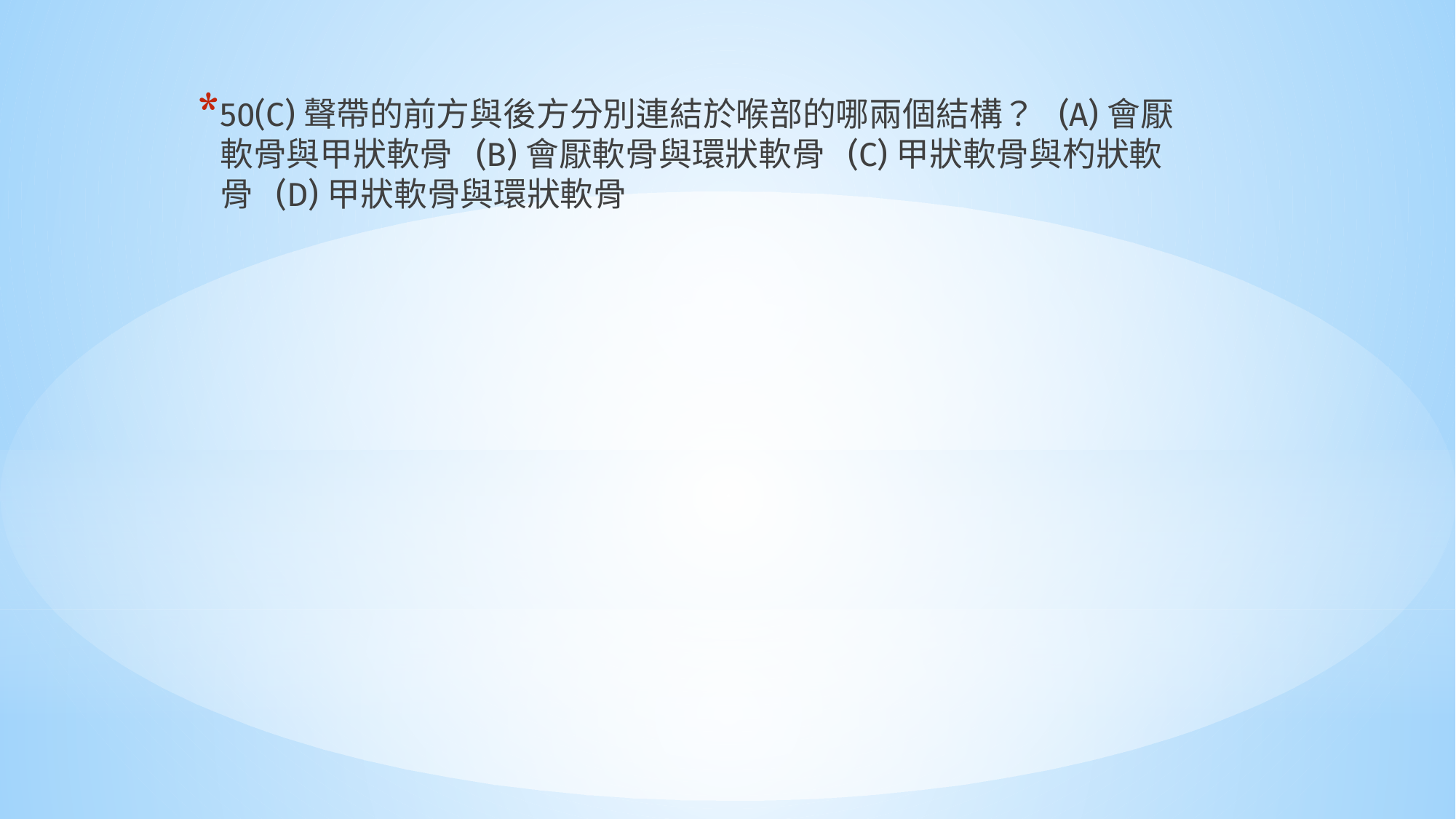

50(C)聲帶的前方與後方分別連結於喉部的哪兩個結構？  (A)會厭軟骨與甲狀軟骨  (B)會厭軟骨與環狀軟骨  (C)甲狀軟骨與杓狀軟骨  (D)甲狀軟骨與環狀軟骨
#